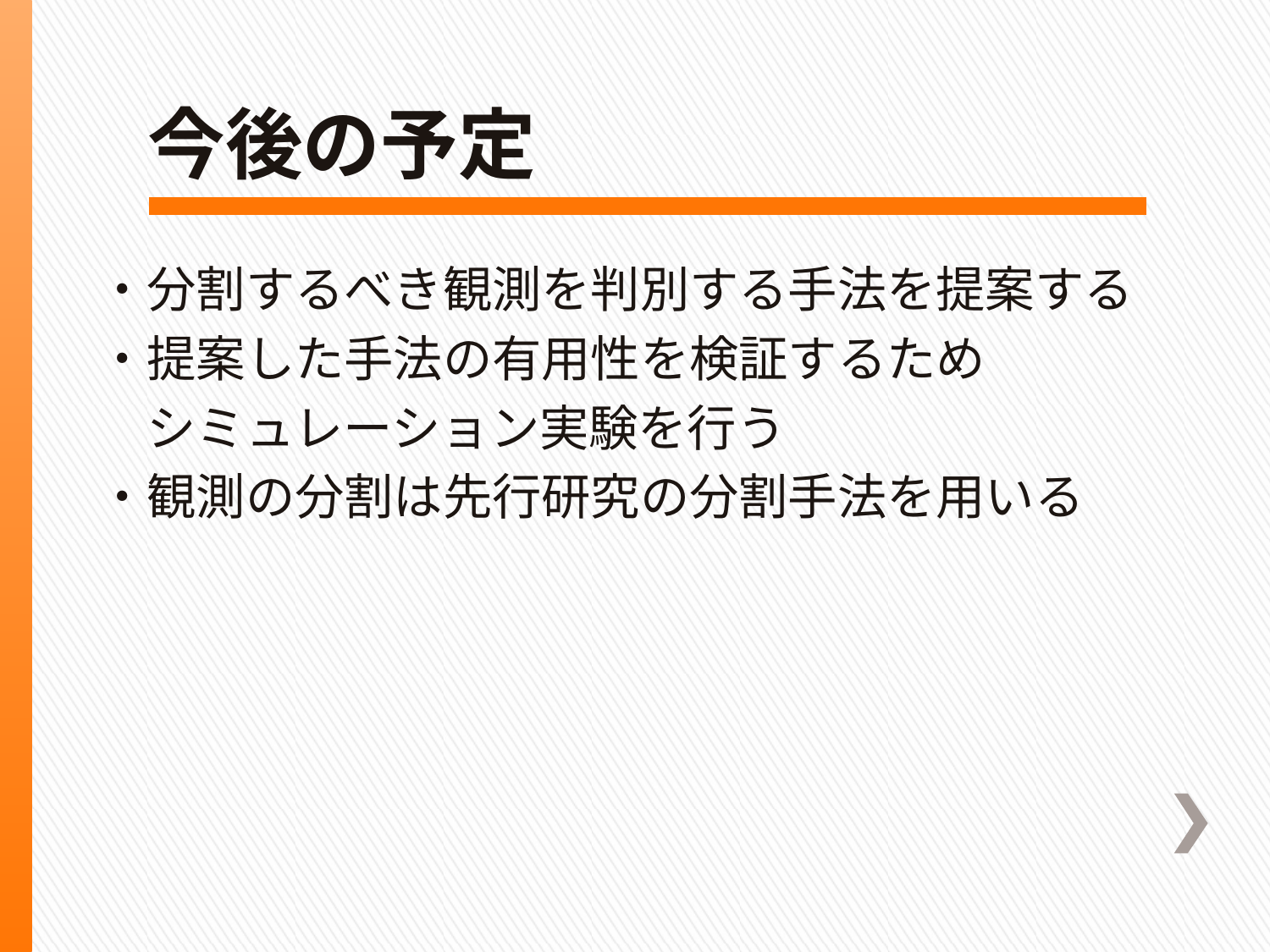

# 今後の予定
・分割するべき観測を判別する手法を提案する
・提案した手法の有用性を検証するため
　シミュレーション実験を行う
・観測の分割は先行研究の分割手法を用いる